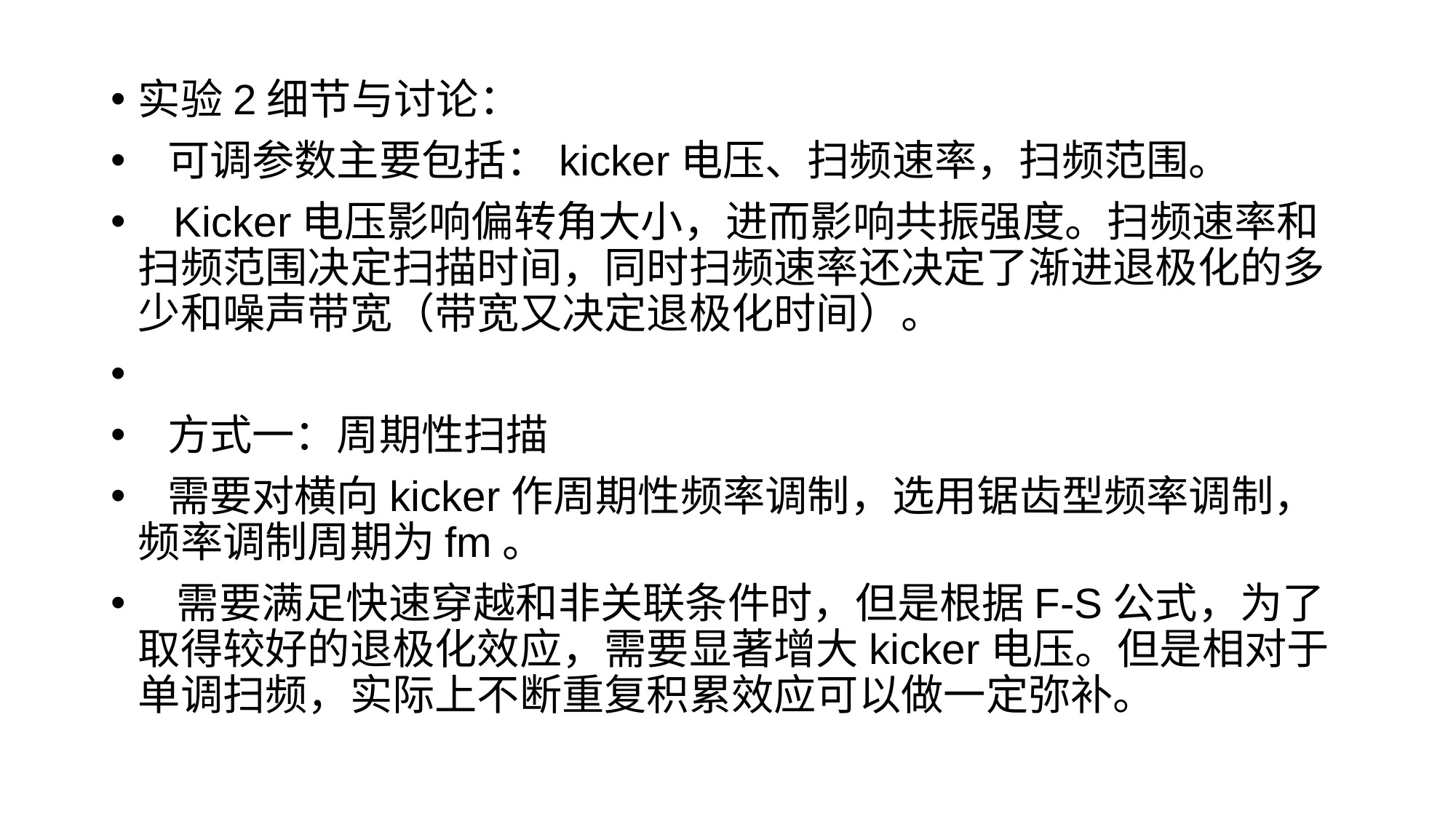

实验2细节与讨论：
  可调参数主要包括：kicker电压、扫频速率，扫频范围。
   Kicker电压影响偏转角大小，进而影响共振强度。扫频速率和扫频范围决定扫描时间，同时扫频速率还决定了渐进退极化的多少和噪声带宽（带宽又决定退极化时间）。

  方式一：周期性扫描
  需要对横向kicker作周期性频率调制，选用锯齿型频率调制，频率调制周期为fm。
   需要满足快速穿越和非关联条件时，但是根据F-S公式，为了取得较好的退极化效应，需要显著增大kicker电压。但是相对于单调扫频，实际上不断重复积累效应可以做一定弥补。